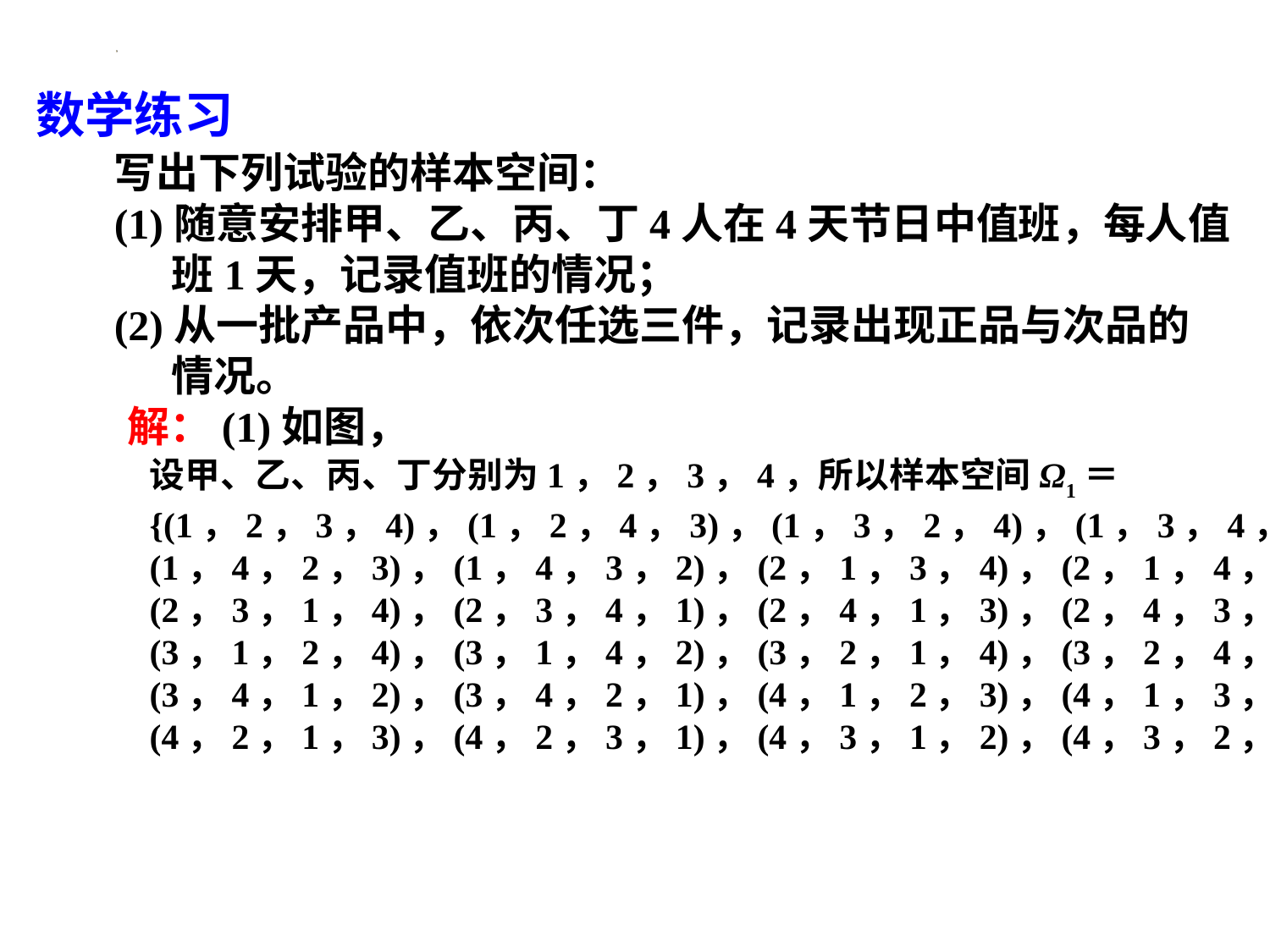

数学练习
写出下列试验的样本空间：
(1)随意安排甲、乙、丙、丁4人在4天节日中值班，每人值
     班1天，记录值班的情况；
(2)从一批产品中，依次任选三件，记录出现正品与次品的
     情况。
解：(1)如图，
设甲、乙、丙、丁分别为1，2，3，4，所以样本空间Ω1＝
{(1，2，3，4)，(1，2，4，3)，(1，3，2，4)，(1，3，4，2)，
(1，4，2，3)，(1，4，3，2)，(2，1，3，4)，(2，1，4，3)，
(2，3，1，4)，(2，3，4，1)，(2，4，1，3)，(2，4，3，1)，
(3，1，2，4)，(3，1，4，2)，(3，2，1，4)，(3，2，4，1)，
(3，4，1，2)，(3，4，2，1)，(4，1，2，3)，(4，1，3，2)，
(4，2，1，3)，(4，2，3，1)，(4，3，1，2)，(4，3，2，1)}